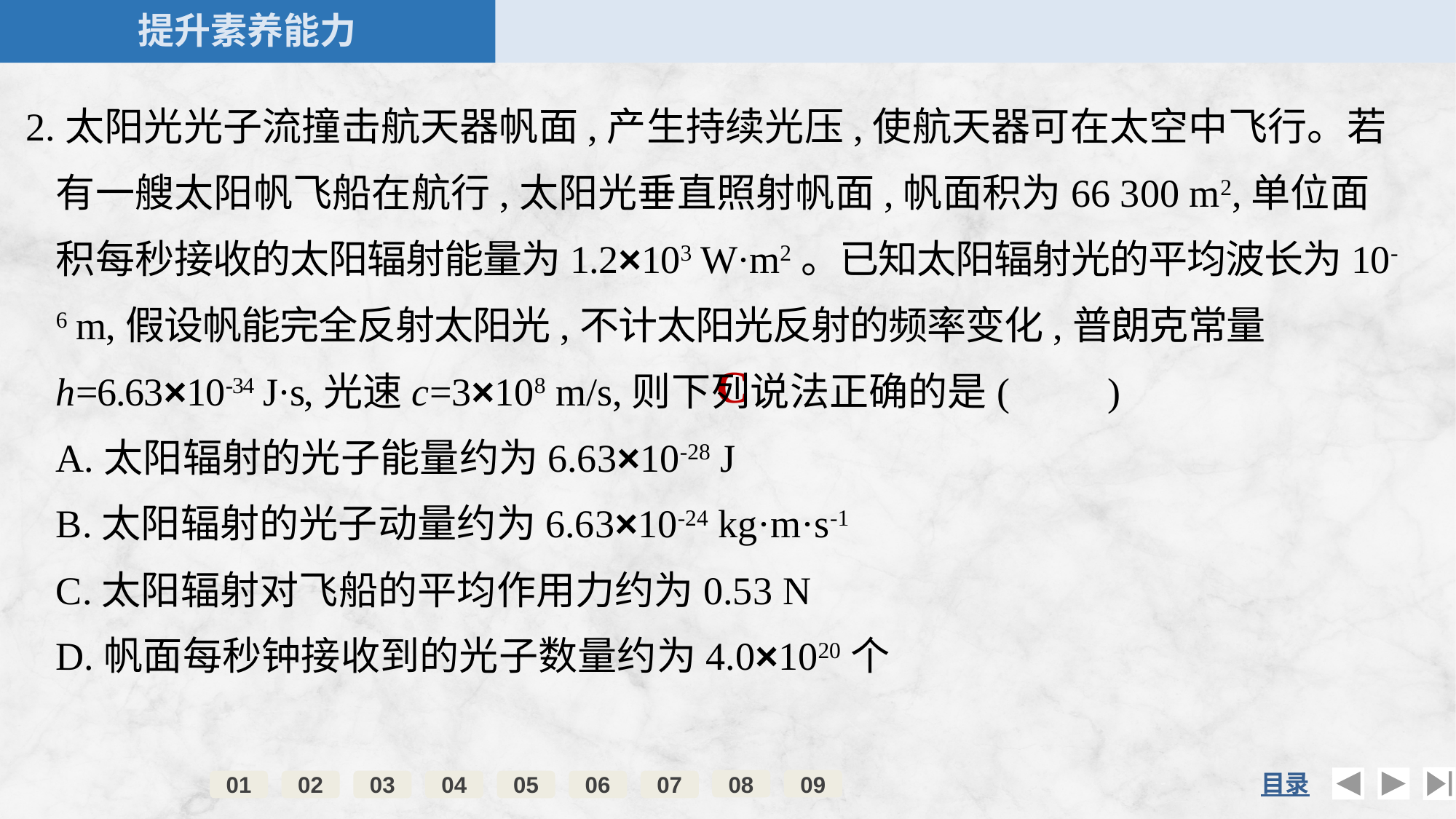

2.太阳光光子流撞击航天器帆面,产生持续光压,使航天器可在太空中飞行。若有一艘太阳帆飞船在航行,太阳光垂直照射帆面,帆面积为66 300 m2,单位面积每秒接收的太阳辐射能量为1.2×103 W·m2。已知太阳辐射光的平均波长为10-6 m,假设帆能完全反射太阳光,不计太阳光反射的频率变化,普朗克常量h=6.63×10-34 J·s,光速c=3×108 m/s,则下列说法正确的是(　　)
	A.太阳辐射的光子能量约为6.63×10-28 J
	B.太阳辐射的光子动量约为6.63×10-24 kg·m·s-1
	C.太阳辐射对飞船的平均作用力约为0.53 N
	D.帆面每秒钟接收到的光子数量约为4.0×1020个
C